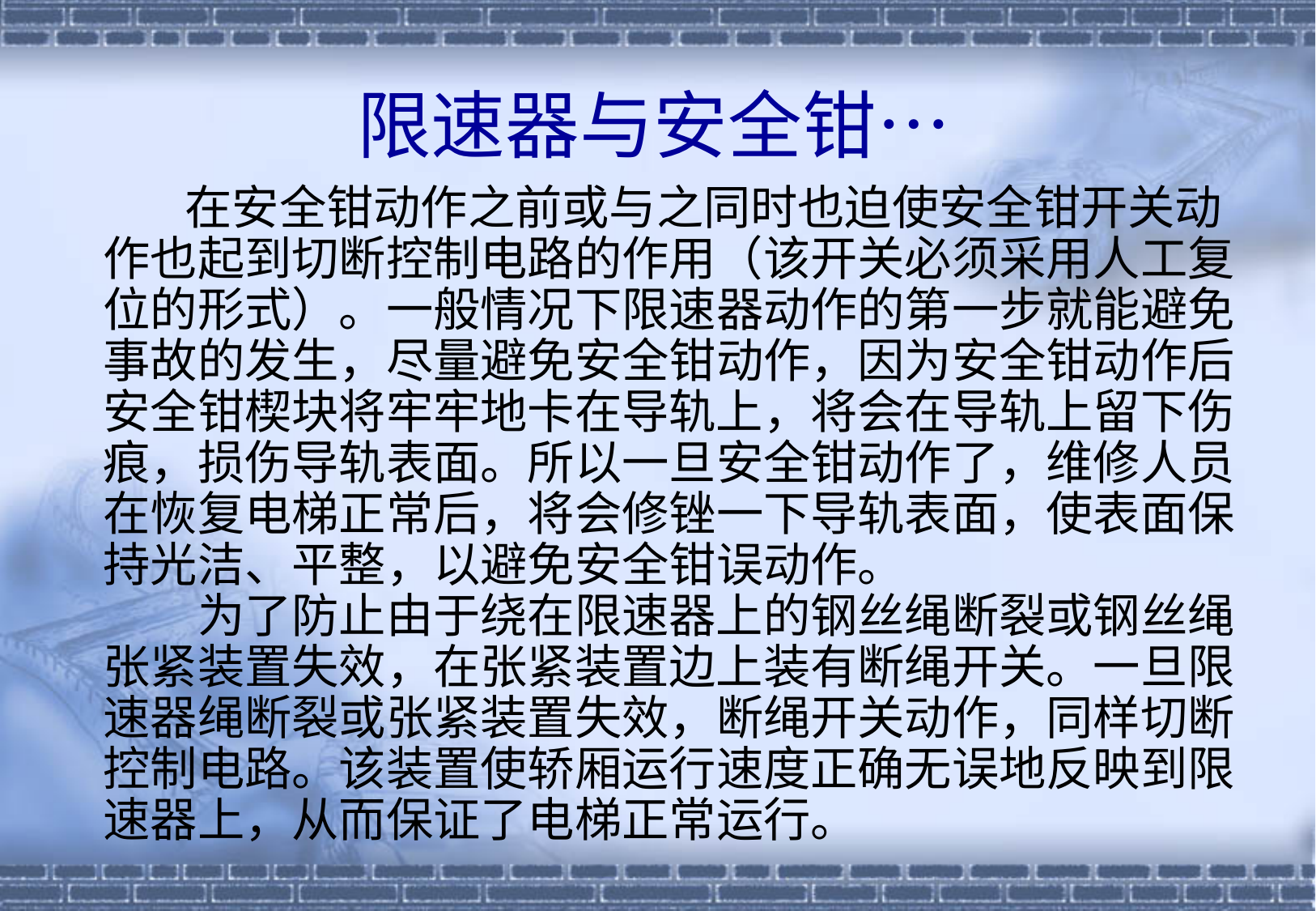

# 限速器与安全钳…
           在安全钳动作之前或与之同时也迫使安全钳开关动作也起到切断控制电路的作用（该开关必须采用人工复位的形式）。一般情况下限速器动作的第一步就能避免事故的发生，尽量避免安全钳动作，因为安全钳动作后安全钳楔块将牢牢地卡在导轨上，将会在导轨上留下伤痕，损伤导轨表面。所以一旦安全钳动作了，维修人员在恢复电梯正常后，将会修锉一下导轨表面，使表面保持光洁、平整，以避免安全钳误动作。
　　为了防止由于绕在限速器上的钢丝绳断裂或钢丝绳张紧装置失效，在张紧装置边上装有断绳开关。一旦限速器绳断裂或张紧装置失效，断绳开关动作，同样切断控制电路。该装置使轿厢运行速度正确无误地反映到限速器上，从而保证了电梯正常运行。